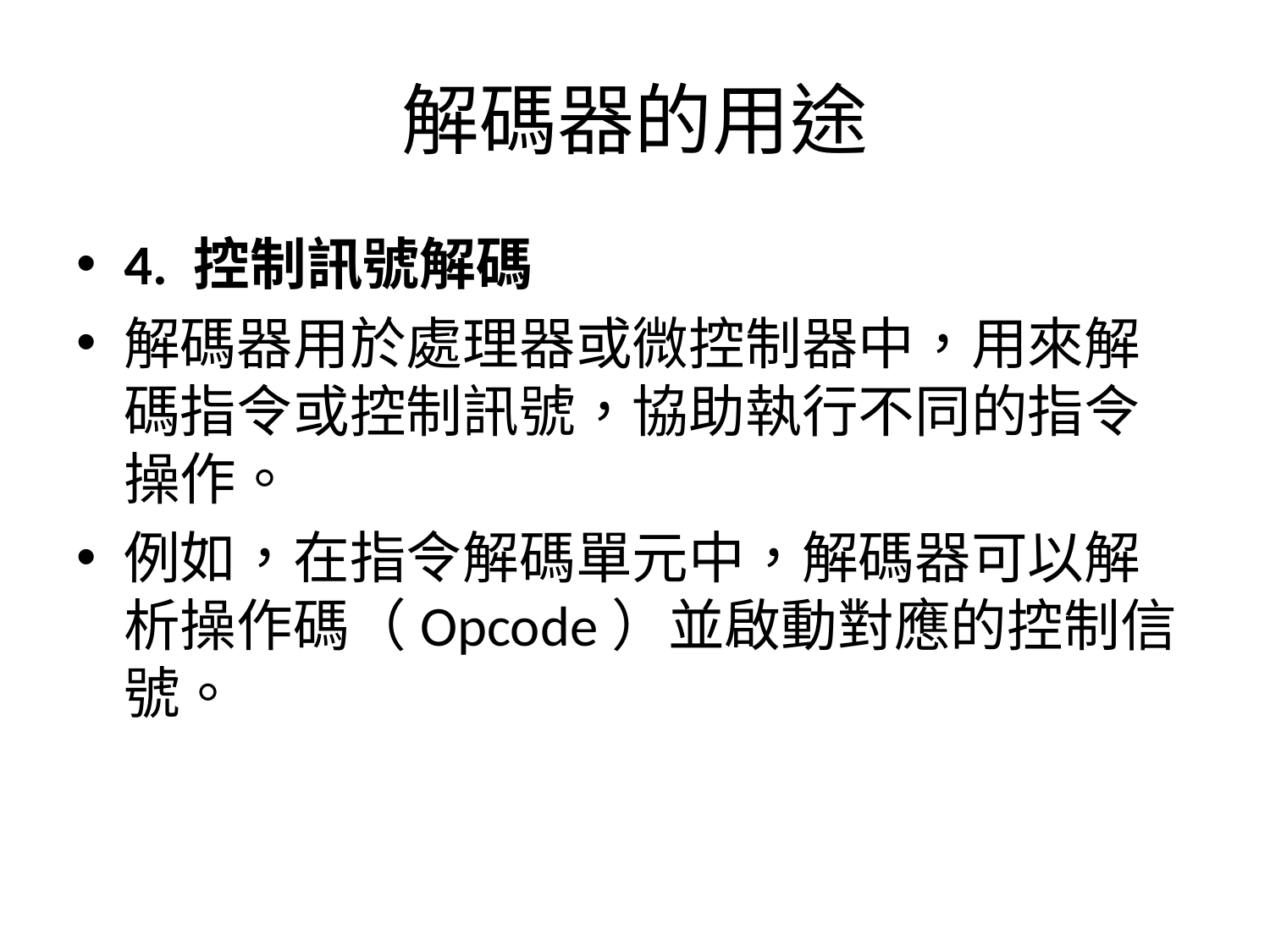

# 解碼器的用途
4. 控制訊號解碼
解碼器用於處理器或微控制器中，用來解碼指令或控制訊號，協助執行不同的指令操作。
例如，在指令解碼單元中，解碼器可以解析操作碼（Opcode）並啟動對應的控制信號。